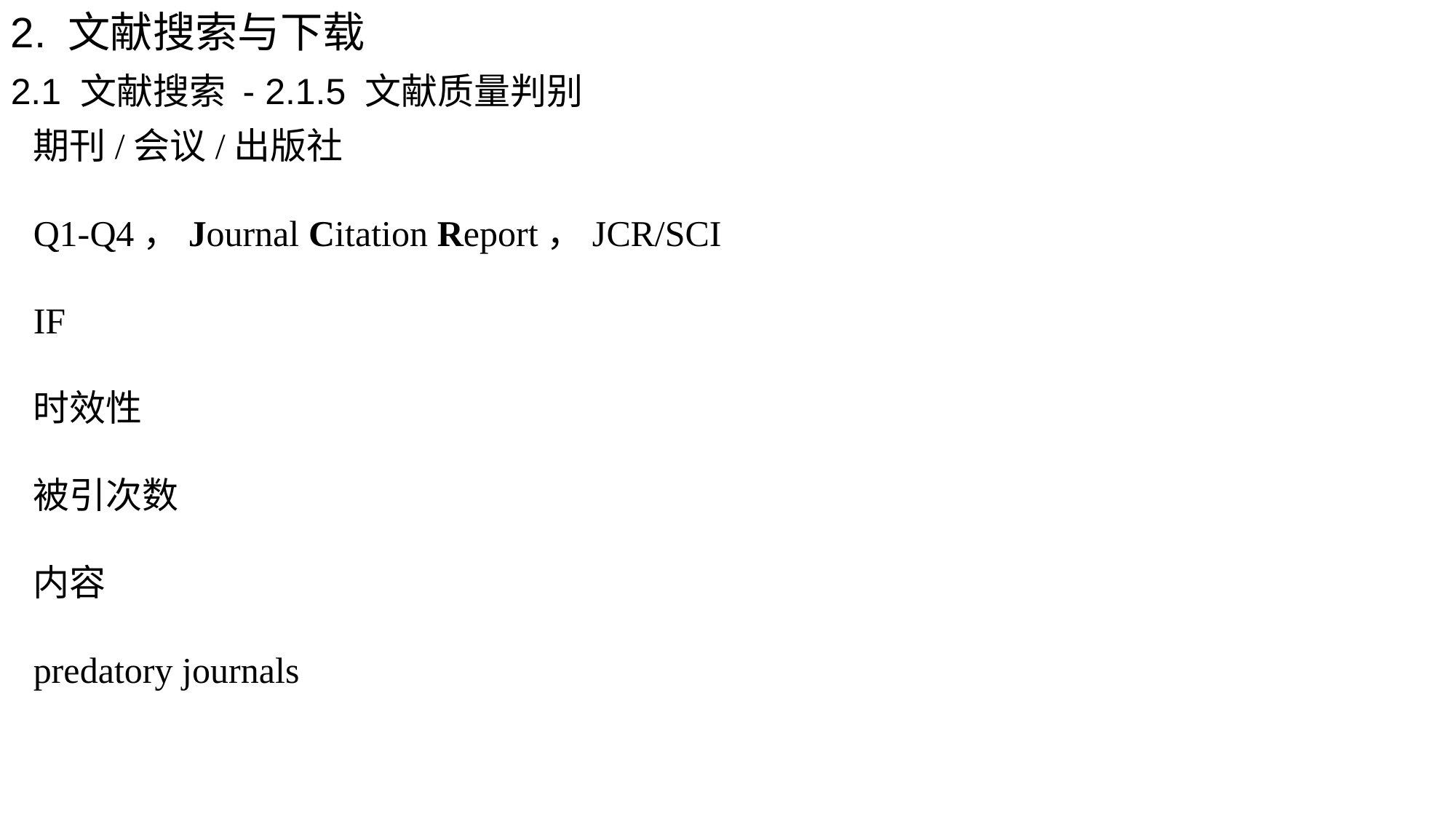

2. 文献搜索与下载
2.1 文献搜索 - 2.1.5 文献质量判别
期刊/会议/出版社

Q1-Q4，Journal Citation Report，JCR/SCI

IF

时效性

被引次数

内容

predatory journals